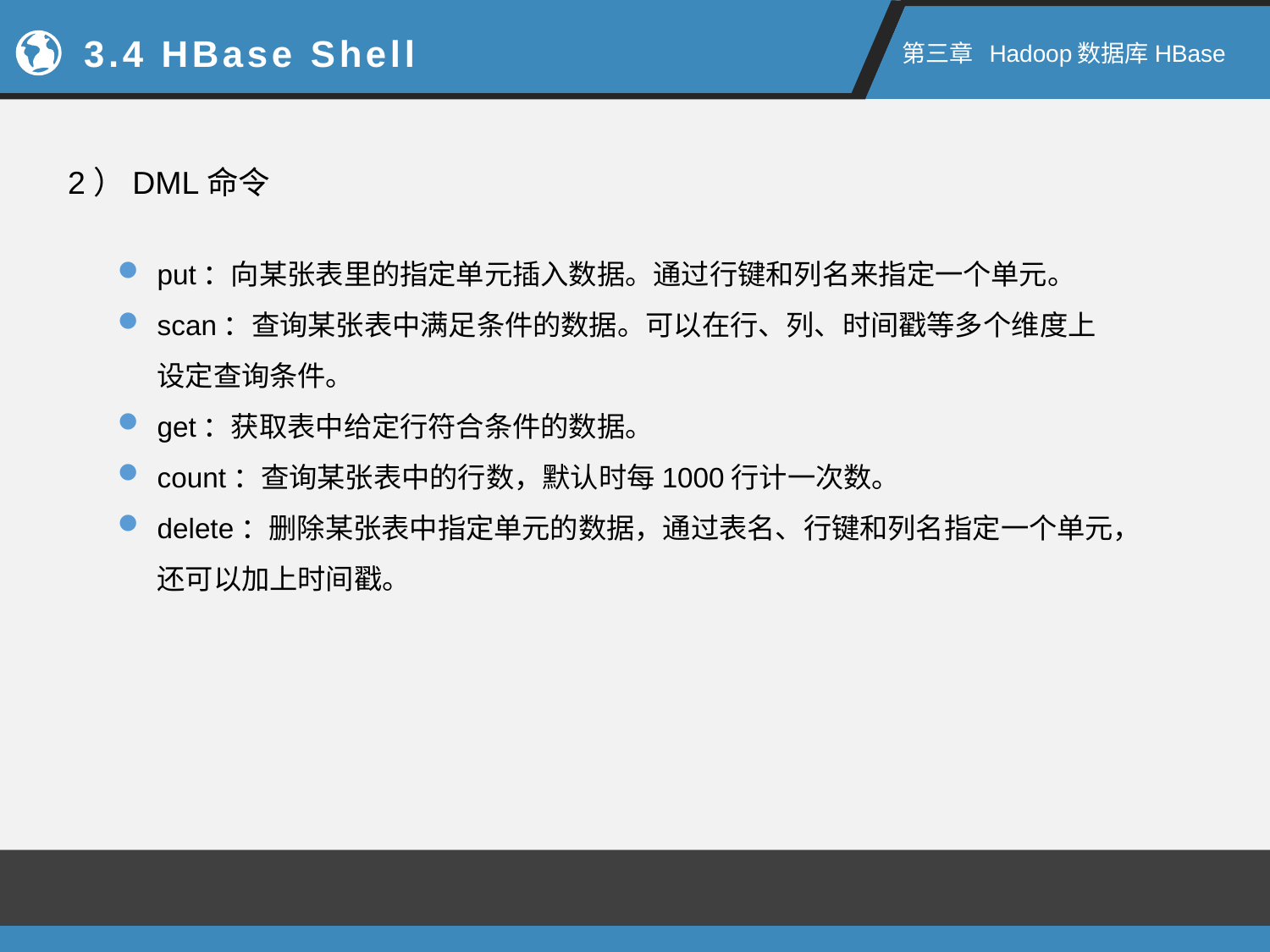

3.4 HBase Shell

第三章  Hadoop数据库HBase
2）DML命令
put：向某张表里的指定单元插入数据。通过行键和列名来指定一个单元。
scan：查询某张表中满足条件的数据。可以在行、列、时间戳等多个维度上设定查询条件。
get：获取表中给定行符合条件的数据。
count：查询某张表中的行数，默认时每1000行计一次数。
delete：删除某张表中指定单元的数据，通过表名、行键和列名指定一个单元，还可以加上时间戳。